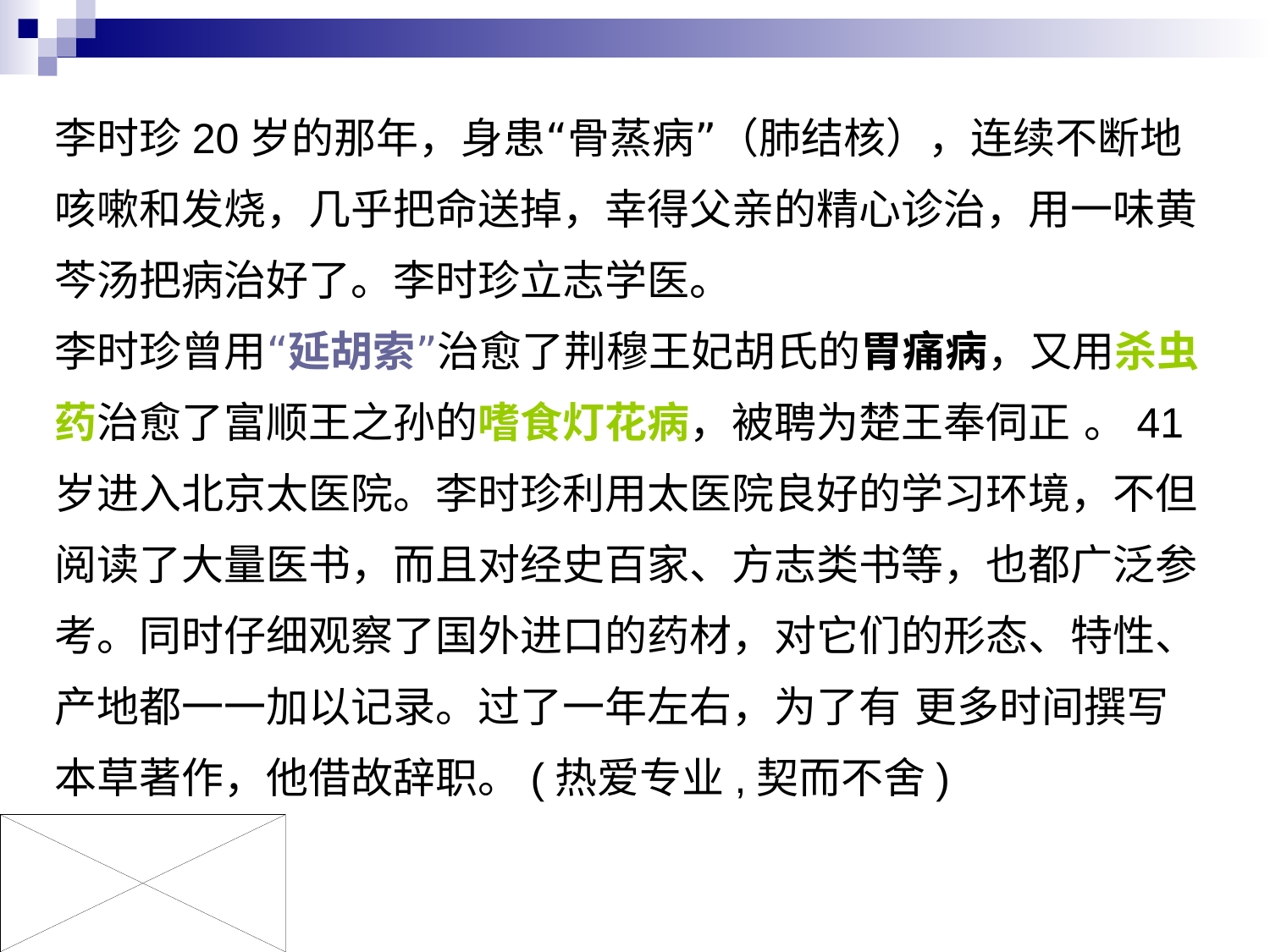

李时珍20岁的那年，身患“骨蒸病”（肺结核），连续不断地咳嗽和发烧，几乎把命送掉，幸得父亲的精心诊治，用一味黄芩汤把病治好了。李时珍立志学医。
李时珍曾用“延胡索”治愈了荆穆王妃胡氏的胃痛病，又用杀虫药治愈了富顺王之孙的嗜食灯花病，被聘为楚王奉伺正 。41岁进入北京太医院。李时珍利用太医院良好的学习环境，不但阅读了大量医书，而且对经史百家、方志类书等，也都广泛参考。同时仔细观察了国外进口的药材，对它们的形态、特性、产地都一一加以记录。过了一年左右，为了有 更多时间撰写本草著作，他借故辞职。(热爱专业,契而不舍)